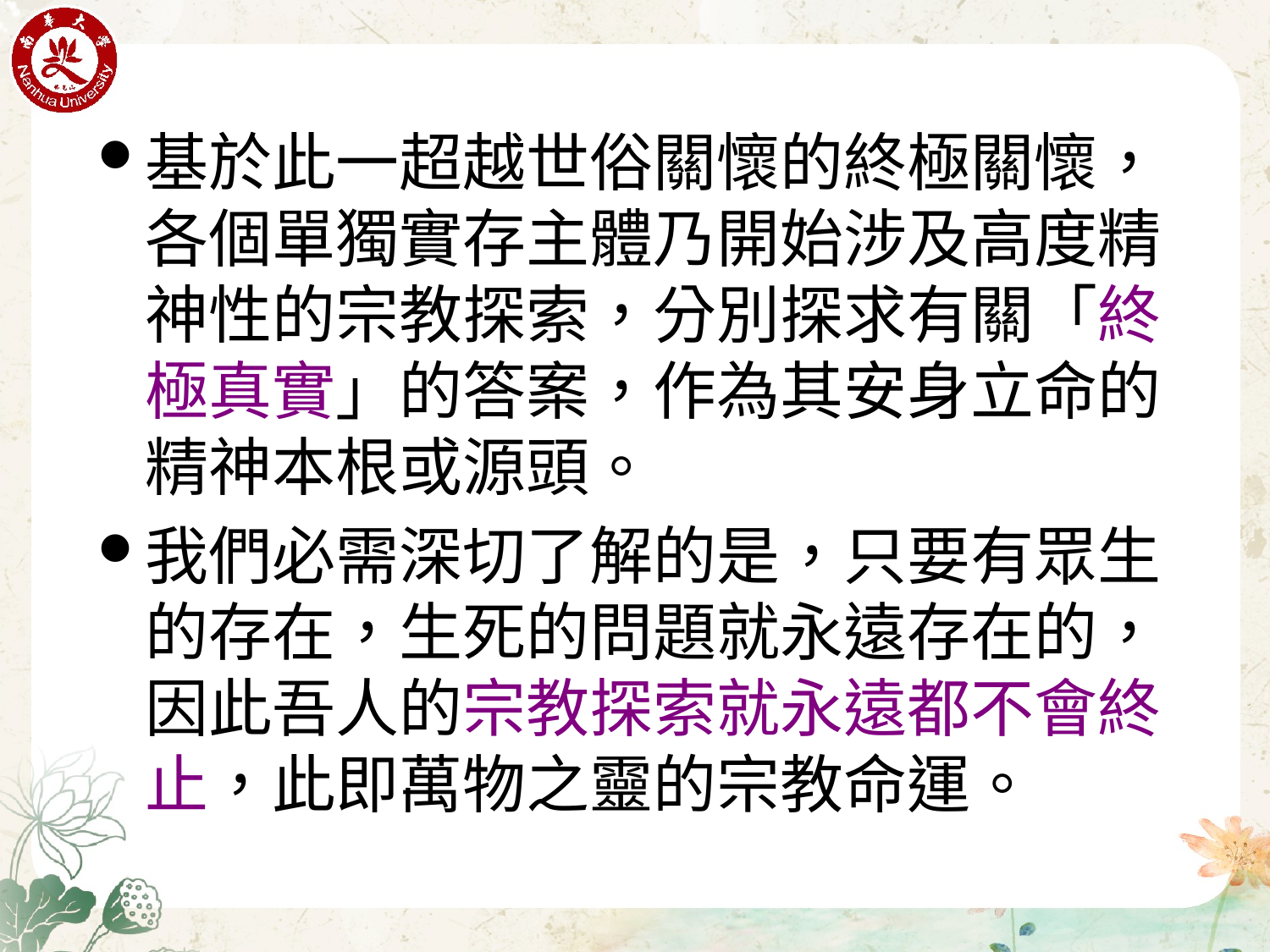

基於此一超越世俗關懷的終極關懷，各個單獨實存主體乃開始涉及高度精神性的宗教探索，分別探求有關「終極真實」的答案，作為其安身立命的精神本根或源頭。
我們必需深切了解的是，只要有眾生的存在，生死的問題就永遠存在的，因此吾人的宗教探索就永遠都不會終止，此即萬物之靈的宗教命運。